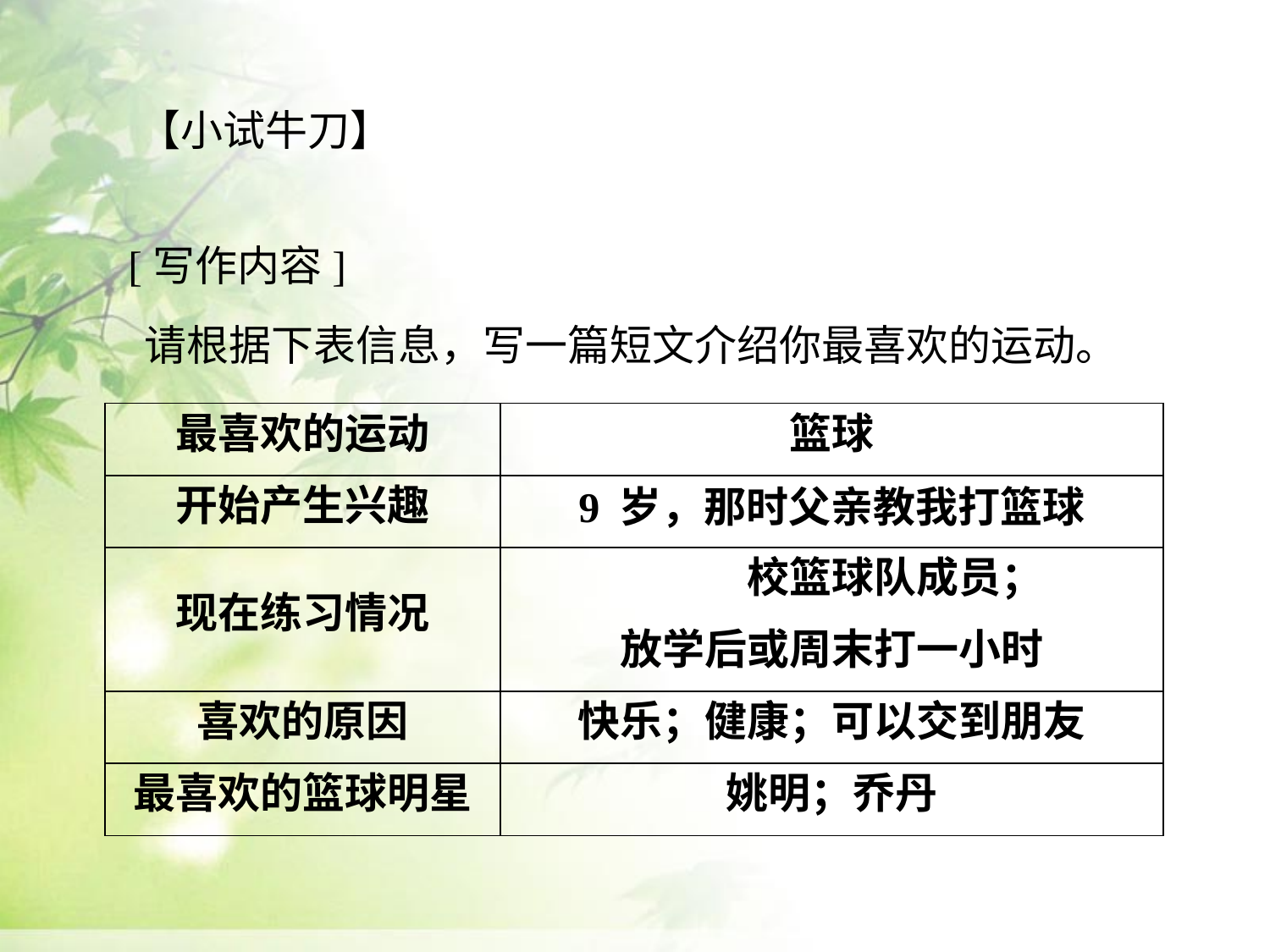

【小试牛刀】
[写作内容]
请根据下表信息，写一篇短文介绍你最喜欢的运动。
| 最喜欢的运动 | 篮球 |
| --- | --- |
| 开始产生兴趣 | 9 岁，那时父亲教我打篮球 |
| 现在练习情况 | 校篮球队成员； 放学后或周末打一小时 |
| 喜欢的原因 | 快乐；健康；可以交到朋友 |
| 最喜欢的篮球明星 | 姚明；乔丹 |